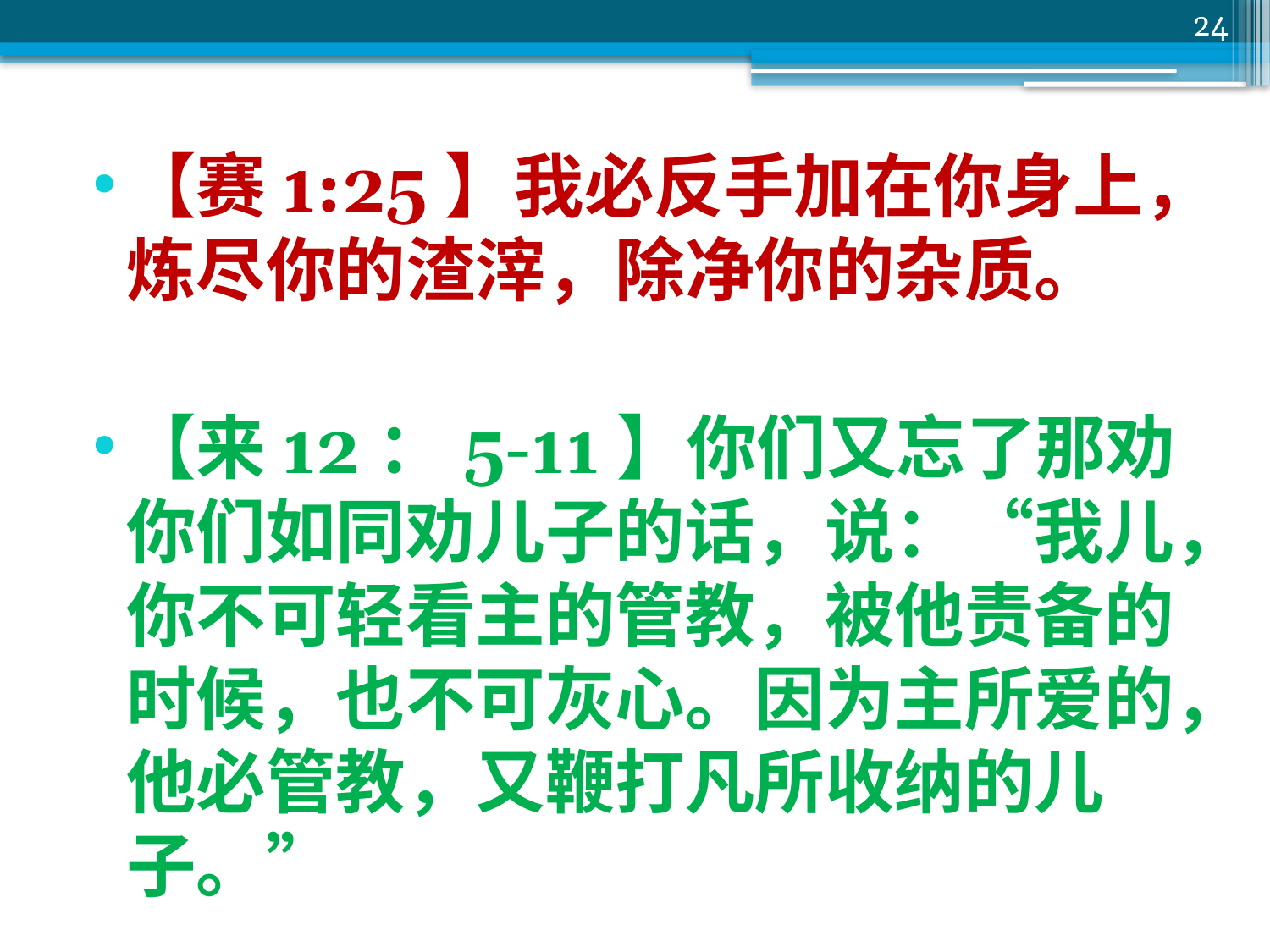

24
【赛1:25】我必反手加在你身上，炼尽你的渣滓，除净你的杂质。

【来12：5-11】你们又忘了那劝你们如同劝儿子的话，说：“我儿，你不可轻看主的管教，被他责备的时候，也不可灰心。因为主所爱的，他必管教，又鞭打凡所收纳的儿子。”